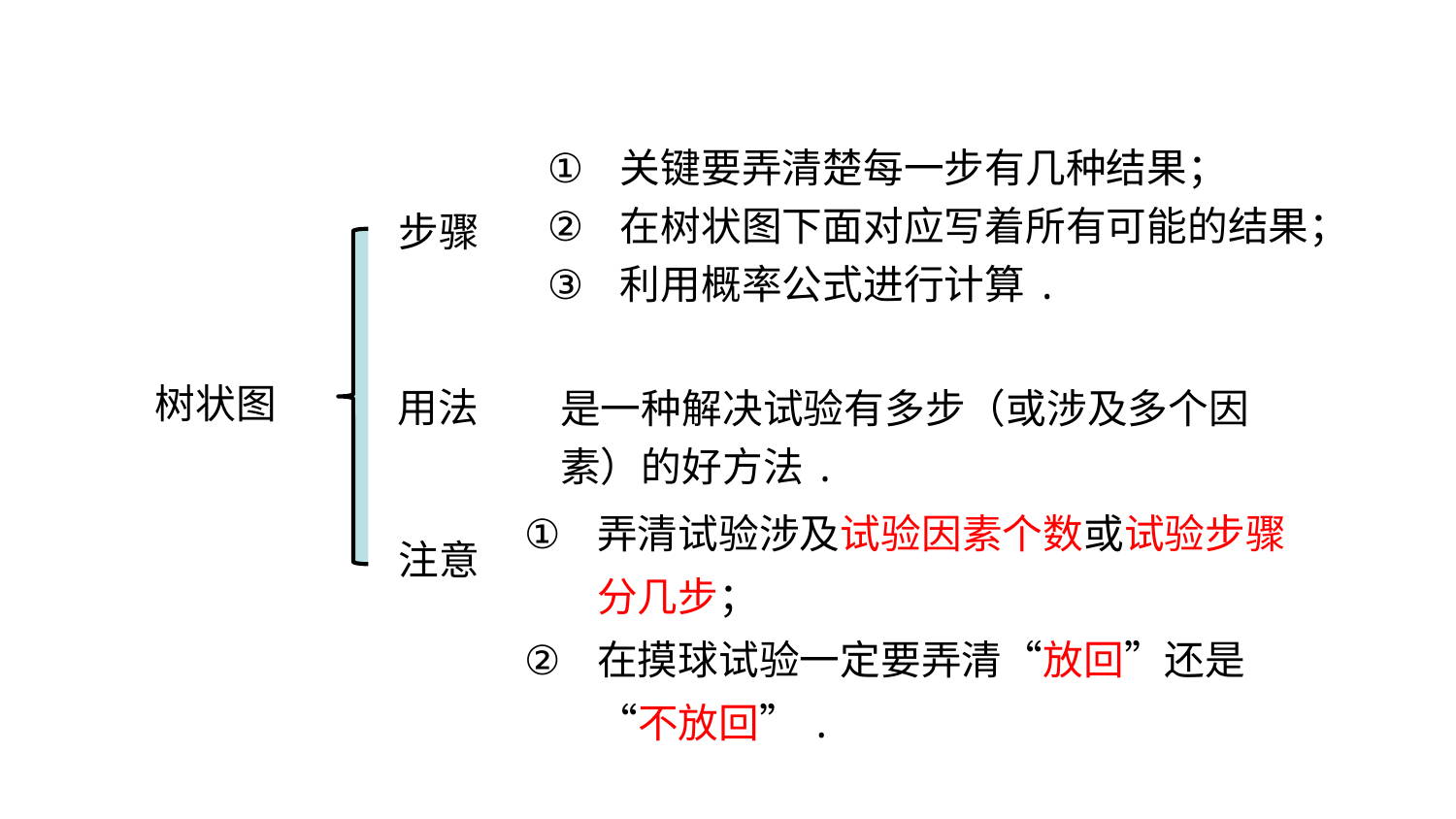

关键要弄清楚每一步有几种结果；
在树状图下面对应写着所有可能的结果；
利用概率公式进行计算.
步骤

是一种解决试验有多步（或涉及多个因素）的好方法.
树状图
用法
弄清试验涉及试验因素个数或试验步骤分几步；
在摸球试验一定要弄清“放回”还是“不放回”.
注意